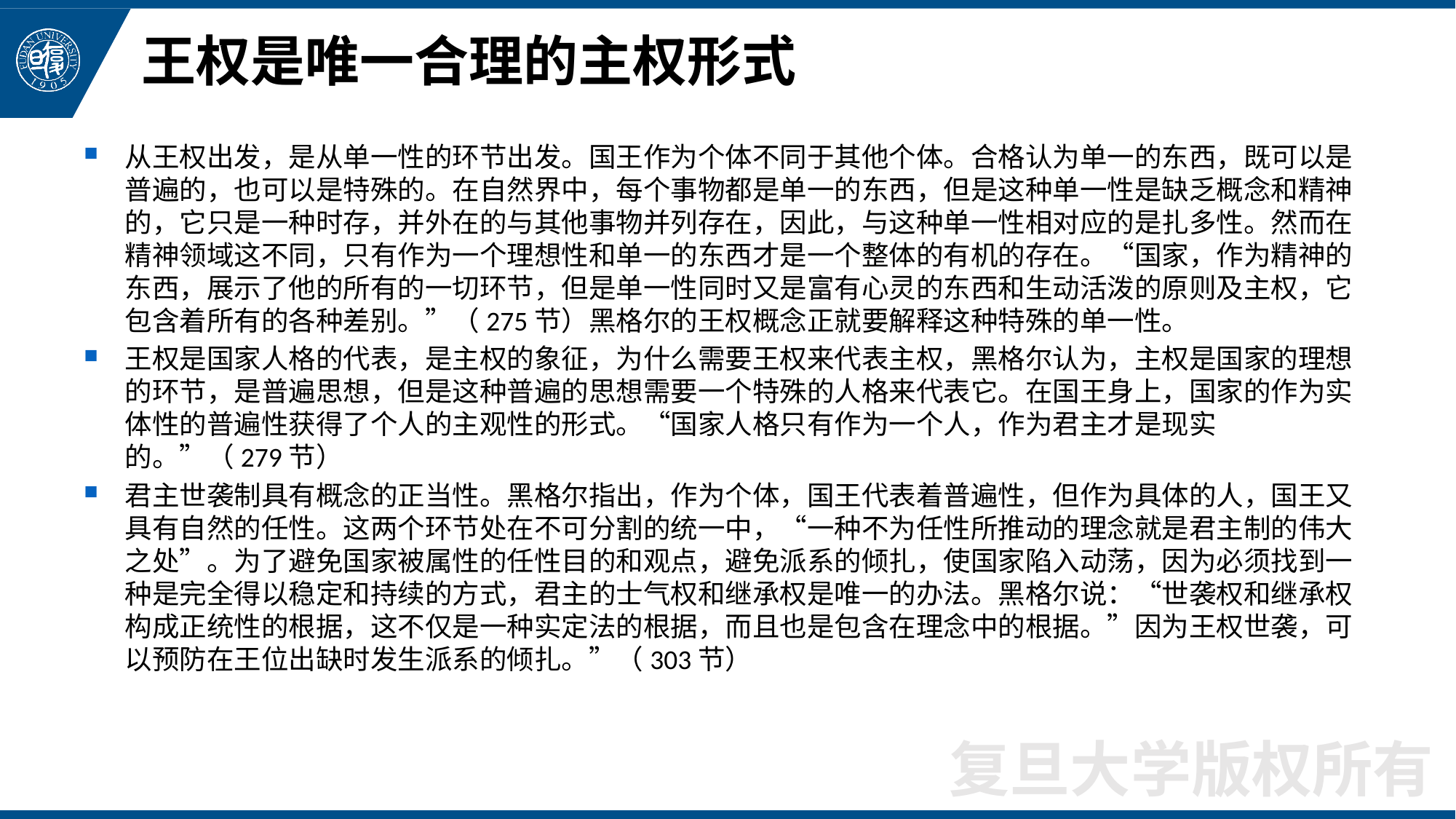

# 王权是唯一合理的主权形式
从王权出发，是从单一性的环节出发。国王作为个体不同于其他个体。合格认为单一的东西，既可以是普遍的，也可以是特殊的。在自然界中，每个事物都是单一的东西，但是这种单一性是缺乏概念和精神的，它只是一种时存，并外在的与其他事物并列存在，因此，与这种单一性相对应的是扎多性。然而在精神领域这不同，只有作为一个理想性和单一的东西才是一个整体的有机的存在。“国家，作为精神的东西，展示了他的所有的一切环节，但是单一性同时又是富有心灵的东西和生动活泼的原则及主权，它包含着所有的各种差别。”（275节）黑格尔的王权概念正就要解释这种特殊的单一性。
王权是国家人格的代表，是主权的象征，为什么需要王权来代表主权，黑格尔认为，主权是国家的理想的环节，是普遍思想，但是这种普遍的思想需要一个特殊的人格来代表它。在国王身上，国家的作为实体性的普遍性获得了个人的主观性的形式。“国家人格只有作为一个人，作为君主才是现实的。”（279节）
君主世袭制具有概念的正当性。黑格尔指出，作为个体，国王代表着普遍性，但作为具体的人，国王又具有自然的任性。这两个环节处在不可分割的统一中，“一种不为任性所推动的理念就是君主制的伟大之处”。为了避免国家被属性的任性目的和观点，避免派系的倾扎，使国家陷入动荡，因为必须找到一种是完全得以稳定和持续的方式，君主的士气权和继承权是唯一的办法。黑格尔说：“世袭权和继承权构成正统性的根据，这不仅是一种实定法的根据，而且也是包含在理念中的根据。”因为王权世袭，可以预防在王位出缺时发生派系的倾扎。”（303节）